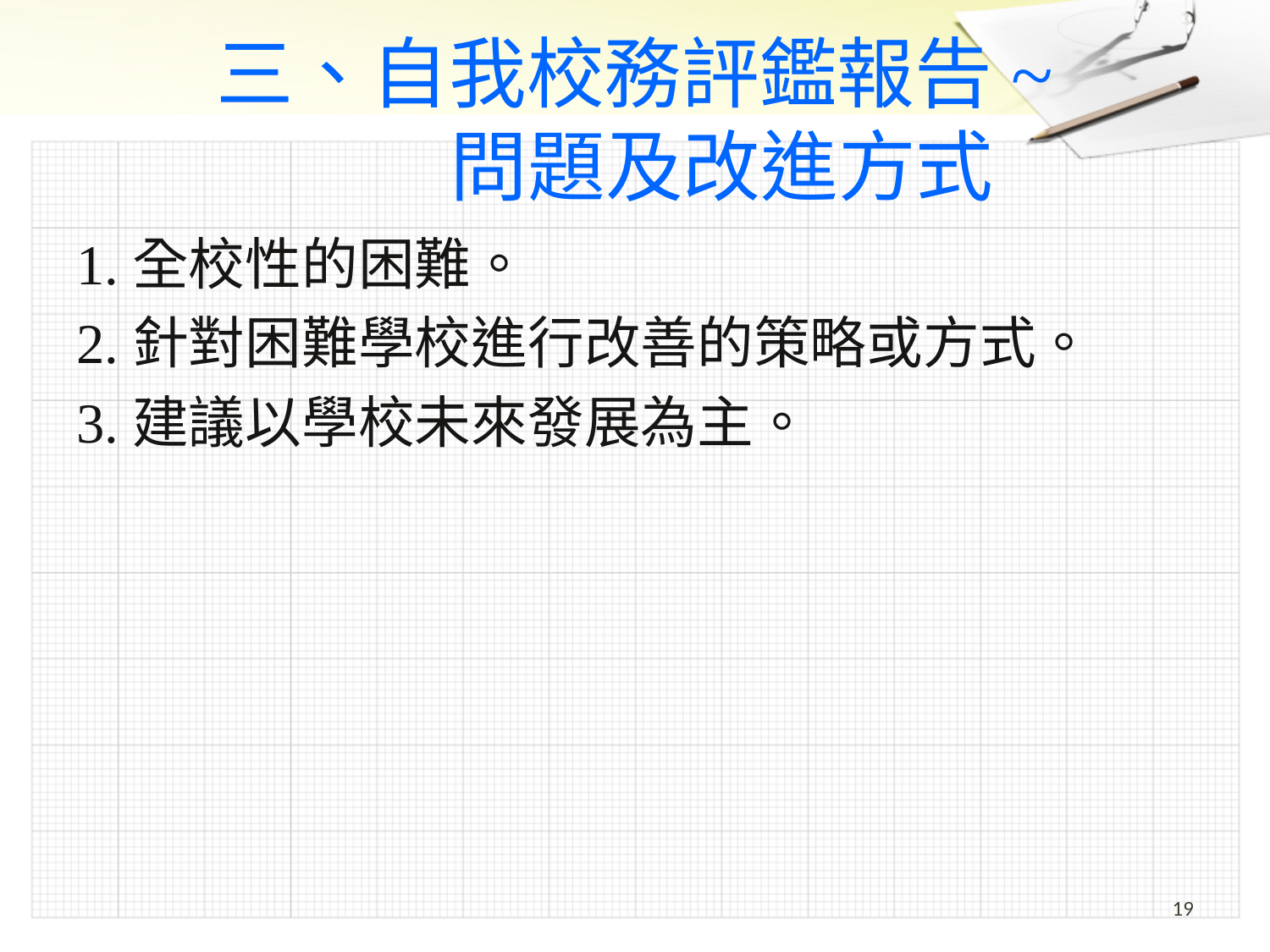

# 三、自我校務評鑑報告~ 問題及改進方式
1.全校性的困難。
2.針對困難學校進行改善的策略或方式。
3.建議以學校未來發展為主。
19